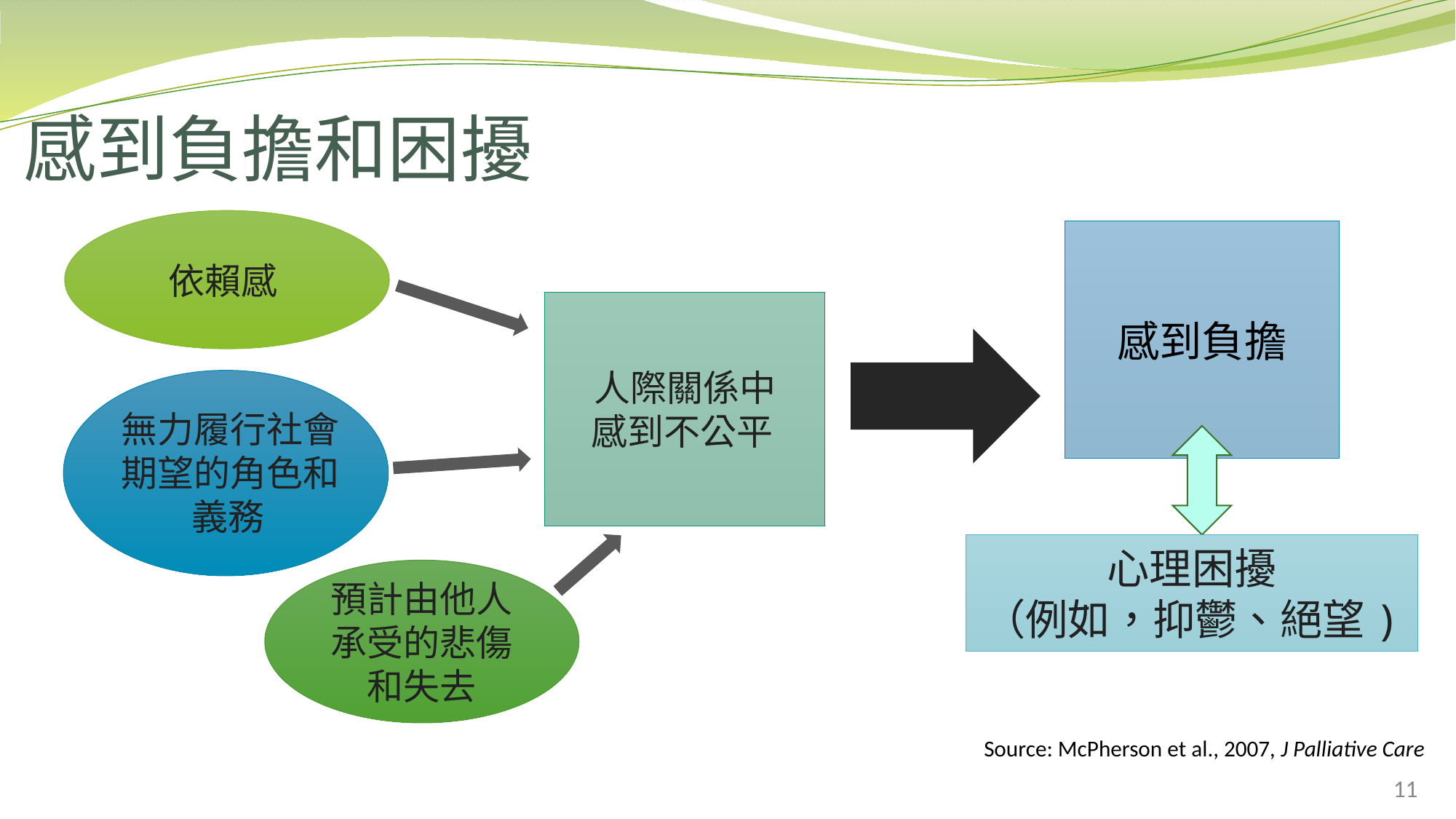

# 感到負擔和困擾
依賴感
感到負擔
人際關係中
感到不公平

無力履行社會期望的角色和義務

心理困擾
（例如，抑鬱、絕望)

預計由他人承受的悲傷和失去
Source: McPherson et al., 2007, J Palliative Care
11